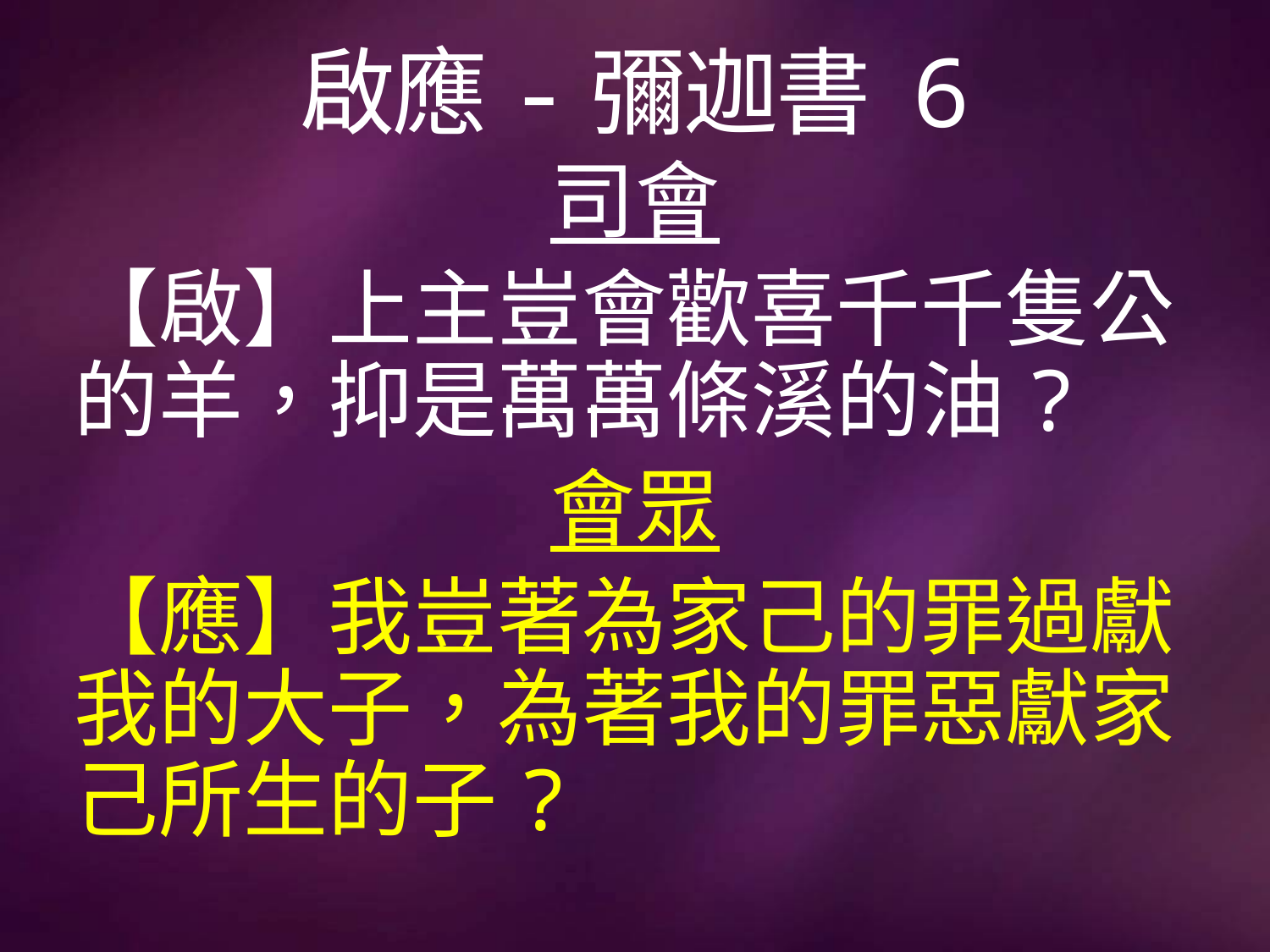

# 啟應-彌迦書 6
司會
【啟】上主豈會歡喜千千隻公的羊，抑是萬萬條溪的油?
會眾
【應】我豈著為家己的罪過獻我的大子，為著我的罪惡獻家己所生的子?